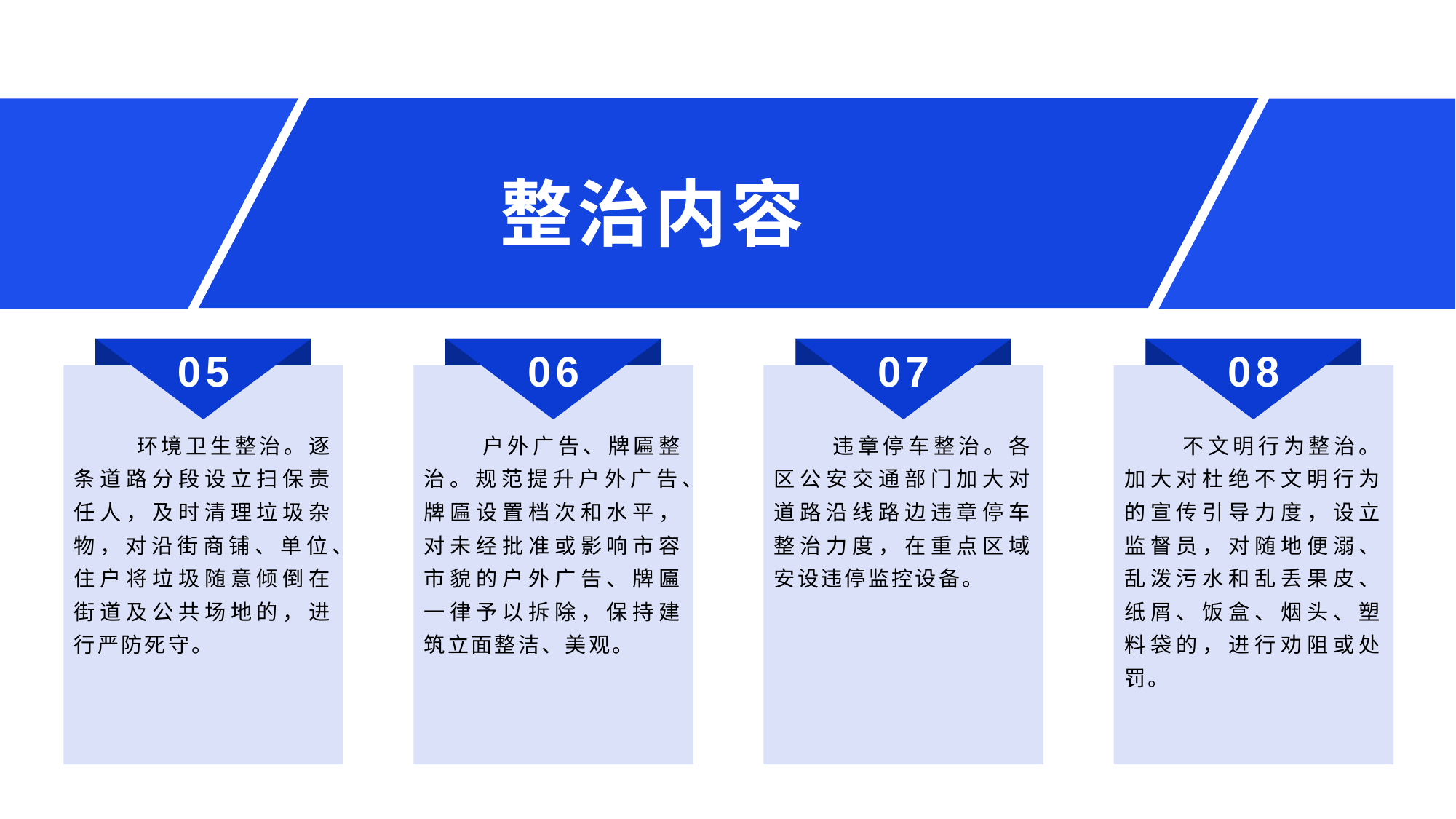

整治内容
05
06
07
08

       环境卫生整治。逐条道路分段设立扫保责任人，及时清理垃圾杂物，对沿街商铺、单位、住户将垃圾随意倾倒在街道及公共场地的，进行严防死守。
      户外广告、牌匾整治。规范提升户外广告、牌匾设置档次和水平，对未经批准或影响市容市貌的户外广告、牌匾一律予以拆除，保持建筑立面整洁、美观。
      违章停车整治。各区公安交通部门加大对道路沿线路边违章停车整治力度，在重点区域安设违停监控设备。
      不文明行为整治。加大对杜绝不文明行为的宣传引导力度，设立监督员，对随地便溺、乱泼污水和乱丢果皮、纸屑、饭盒、烟头、塑料袋的，进行劝阻或处罚。